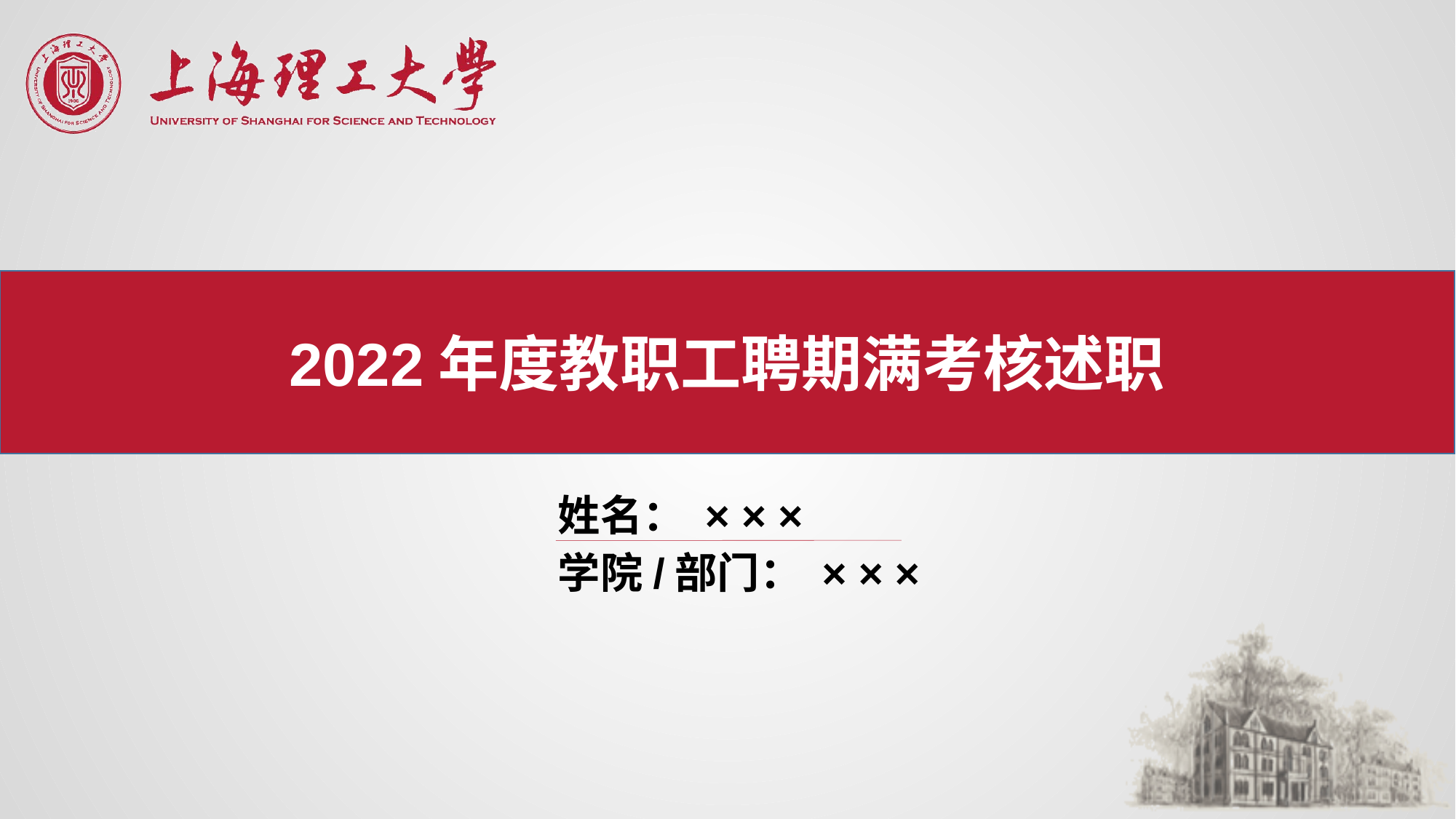

2022年度教职工聘期满考核述职
姓名： × × ×
学院/部门： × × ×